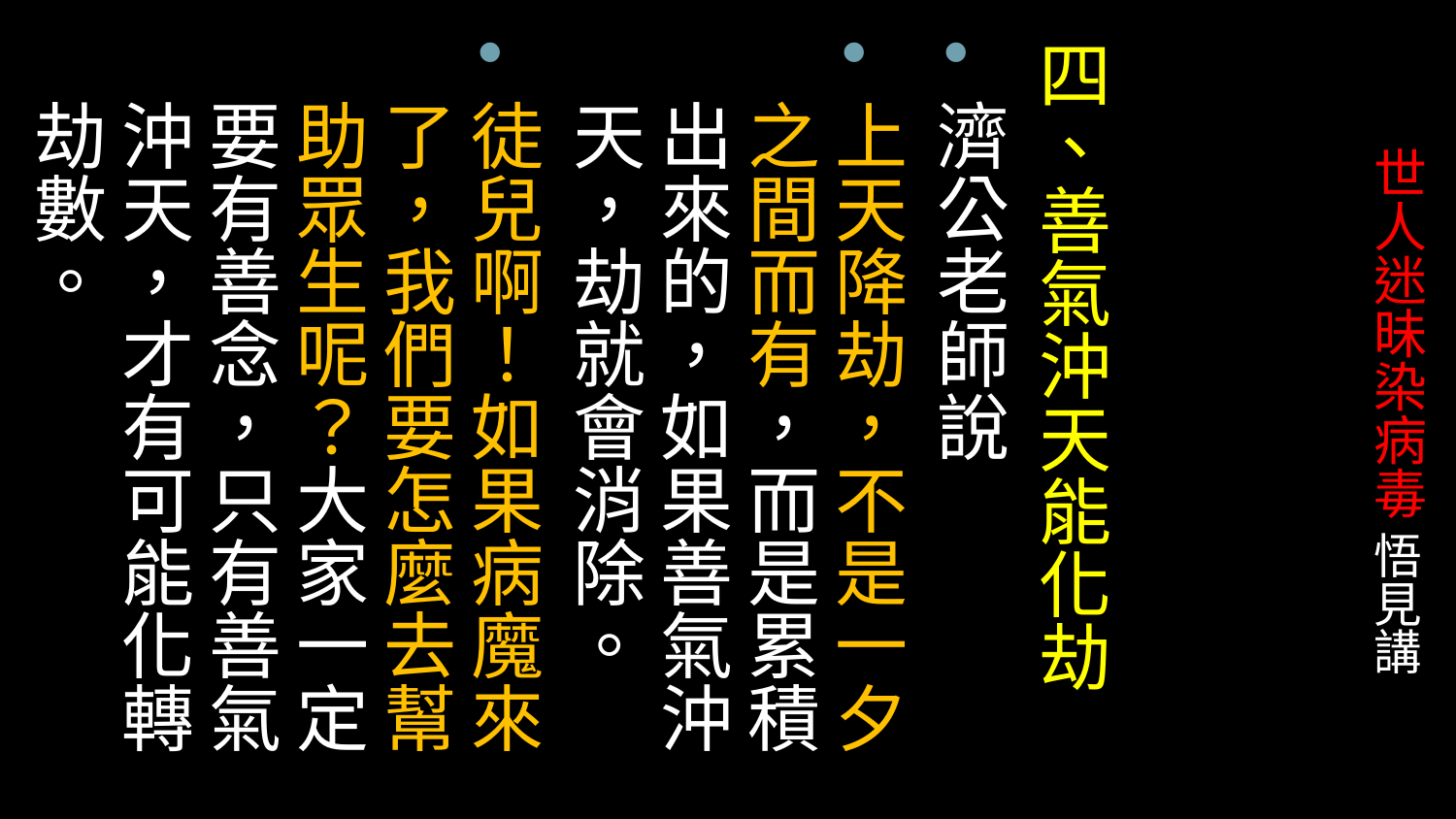

四、善氣沖天能化劫
濟公老師說
上天降劫，不是一夕之間而有，而是累積出來的，如果善氣沖天，劫就會消除。
徒兒啊！如果病魔來了，我們要怎麼去幫助眾生呢？大家一定要有善念，只有善氣沖天，才有可能化轉劫數。
# 世人迷昧染病毒 悟見講